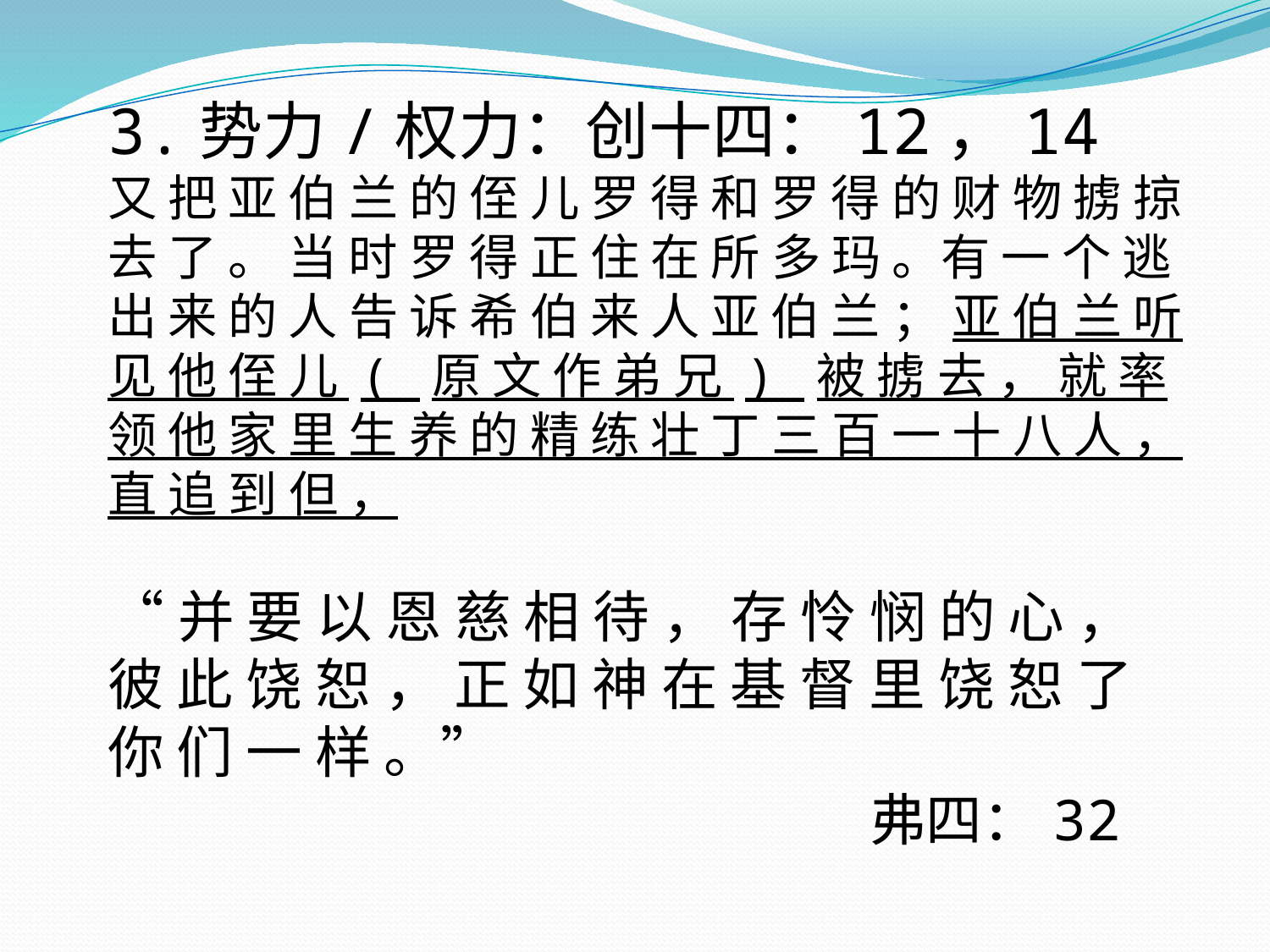

3.势力/权力：创十四：12，14
又 把 亚 伯 兰 的 侄 儿 罗 得 和 罗 得 的 财 物 掳 掠 去 了 。 当 时 罗 得 正 住 在 所 多 玛 。有 一 个 逃 出 来 的 人 告 诉 希 伯 来 人 亚 伯 兰 ； 亚 伯 兰 听 见 他 侄 儿 ( 原 文 作 弟 兄 ) 被 掳 去 ， 就 率 领 他 家 里 生 养 的 精 练 壮 丁 三 百 一 十 八 人 ， 直 追 到 但 ，

“并 要 以 恩 慈 相 待 ， 存 怜 悯 的 心 ， 彼 此 饶 恕 ， 正 如 神 在 基 督 里 饶 恕 了 你 们 一 样 。”
						弗四：32